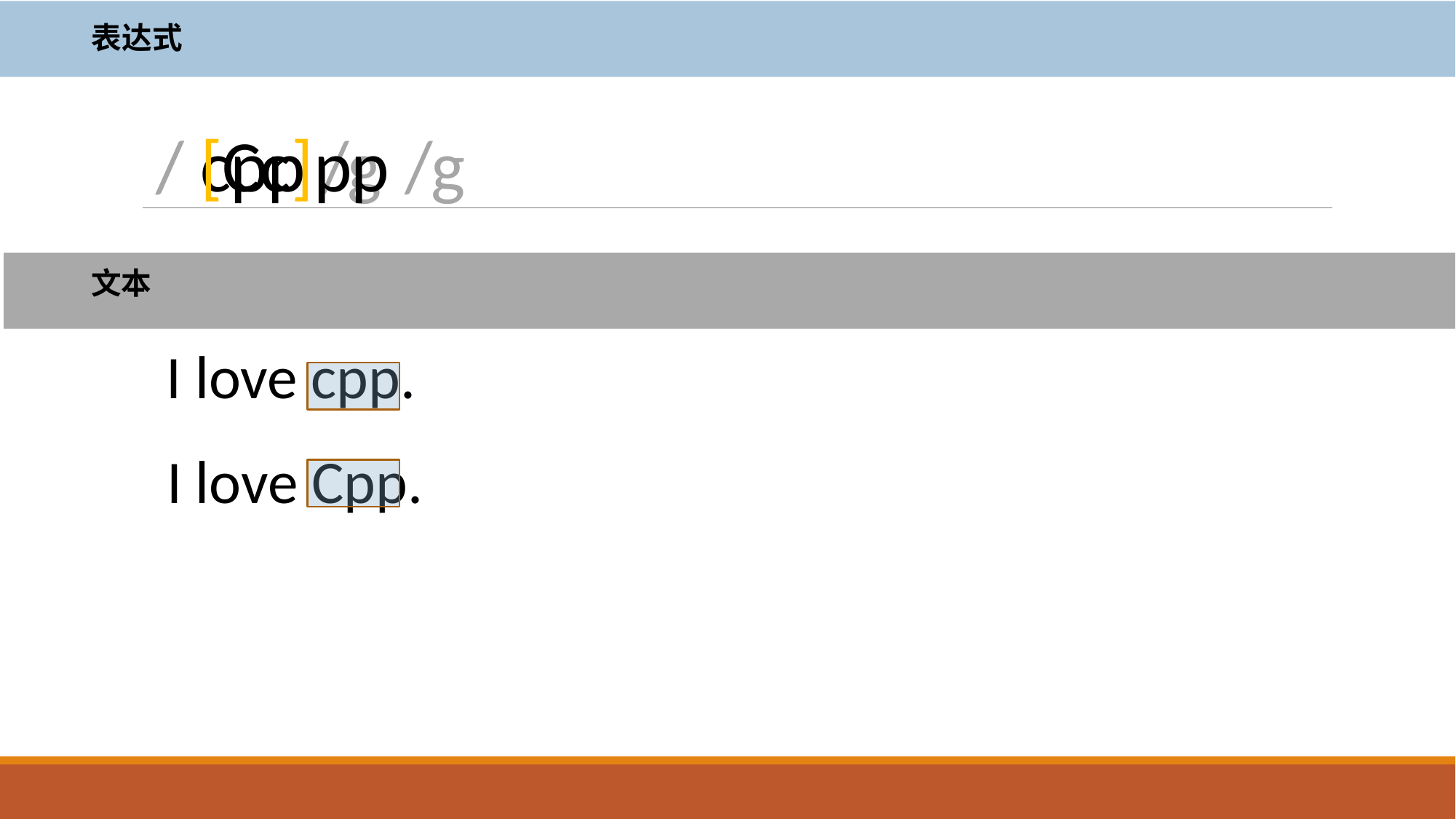

表达式
/ [Cc]pp /g
# / cpp /g

文本
I love cpp.

I love Cpp.